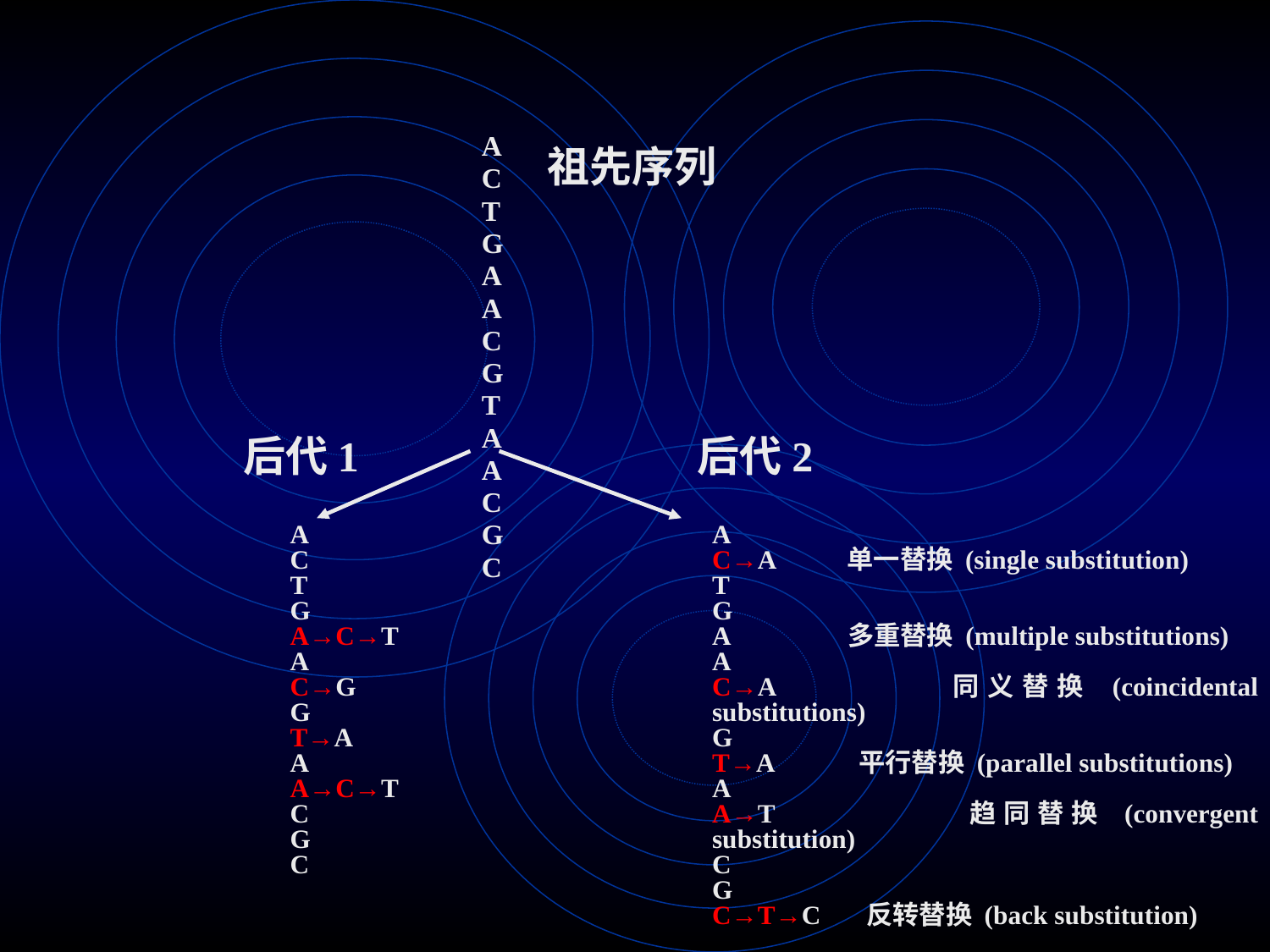

A
C
T
G
A
A
C
G
T
A
A
C
G
C
祖先序列
后代1                               后代2

A
C
T
G
A→C→T
A
C→G
G
T→A
A
A→C→T
C
G
C
A
C→A          单一替换 (single substitution)
T
G
A                 多重替换 (multiple substitutions)
A
C→A           同义替换 (coincidental substitutions)
G
T→A            平行替换 (parallel substitutions)
A
A→T             趋同替换 (convergent substitution)
C
G
C→T→C      反转替换 (back substitution)